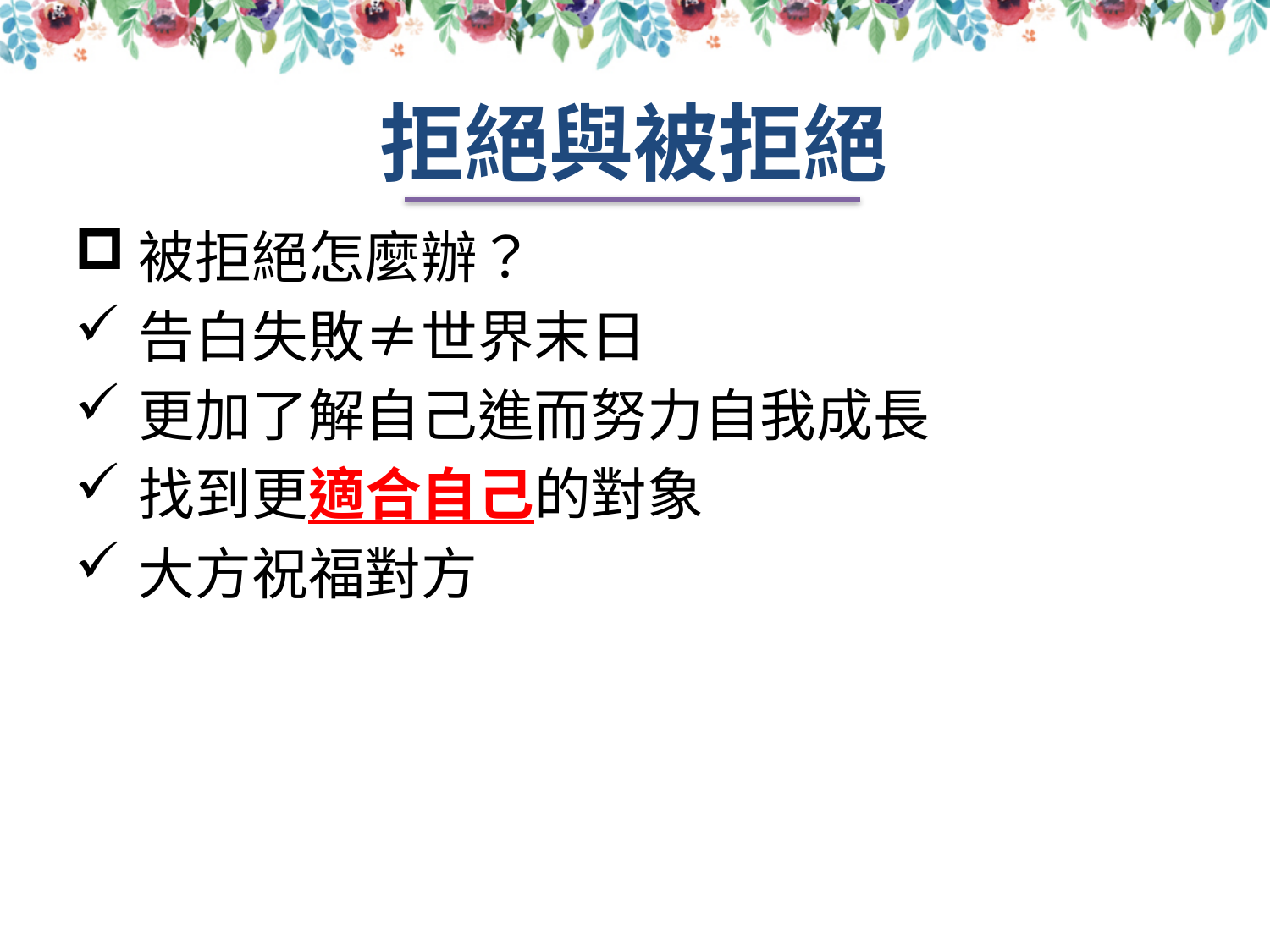

拒絕與被拒絕
被拒絕怎麼辦？
告白失敗≠世界末日
更加了解自己進而努力自我成長
找到更適合自己的對象
大方祝福對方

点击添加文本
点击添加文本
点击添加文本
点击添加文本